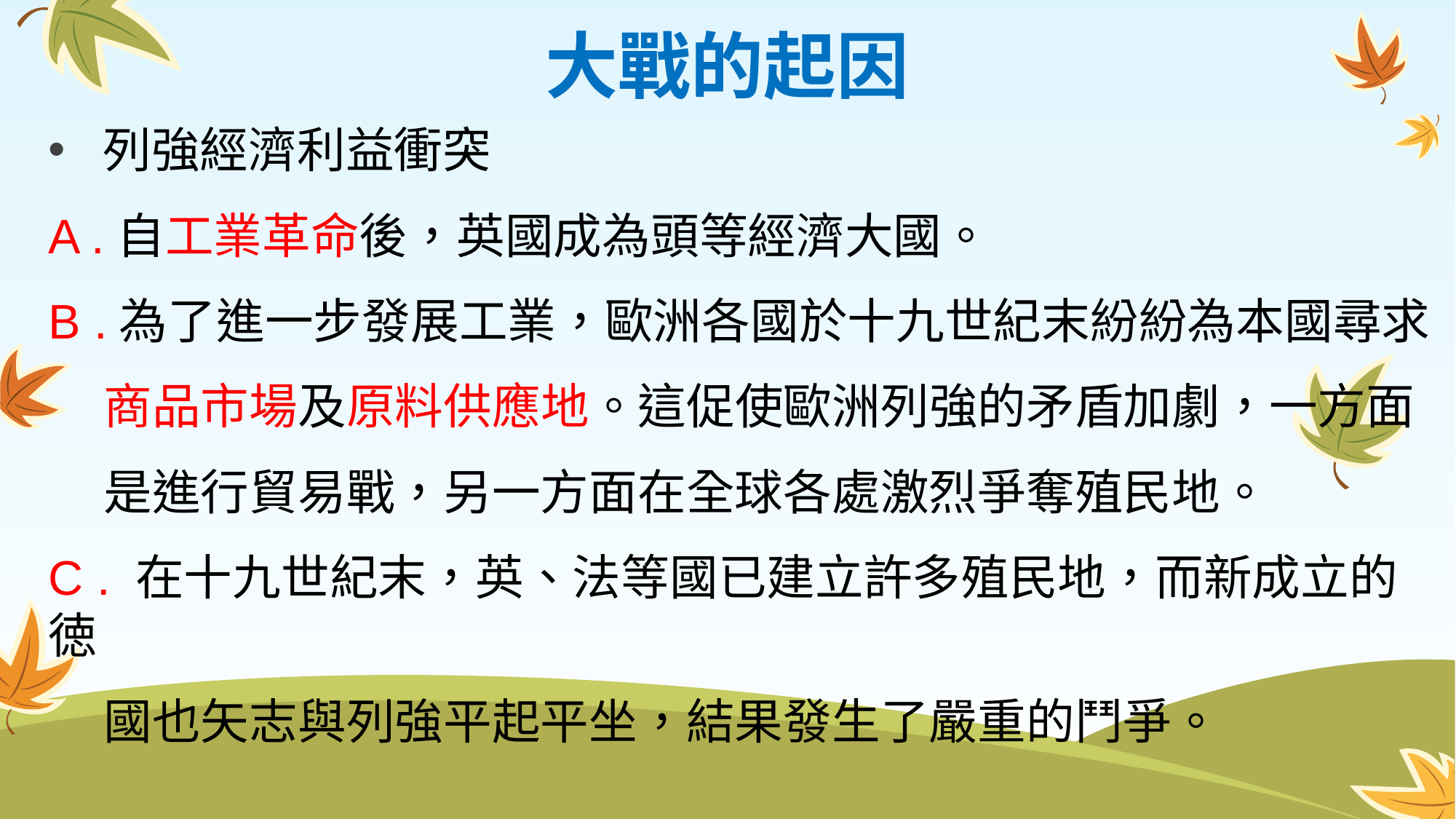

# 大戰的起因
列強經濟利益衝突
A .自工業革命後，英國成為頭等經濟大國。
B .為了進一步發展工業，歐洲各國於十九世紀末紛紛為本國尋求
    商品市場及原料供應地。這促使歐洲列強的矛盾加劇，一方面
    是進行貿易戰，另一方面在全球各處激烈爭奪殖民地。
C . 在十九世紀末，英、法等國已建立許多殖民地，而新成立的徳
    國也矢志與列強平起平坐，結果發生了嚴重的鬥爭。